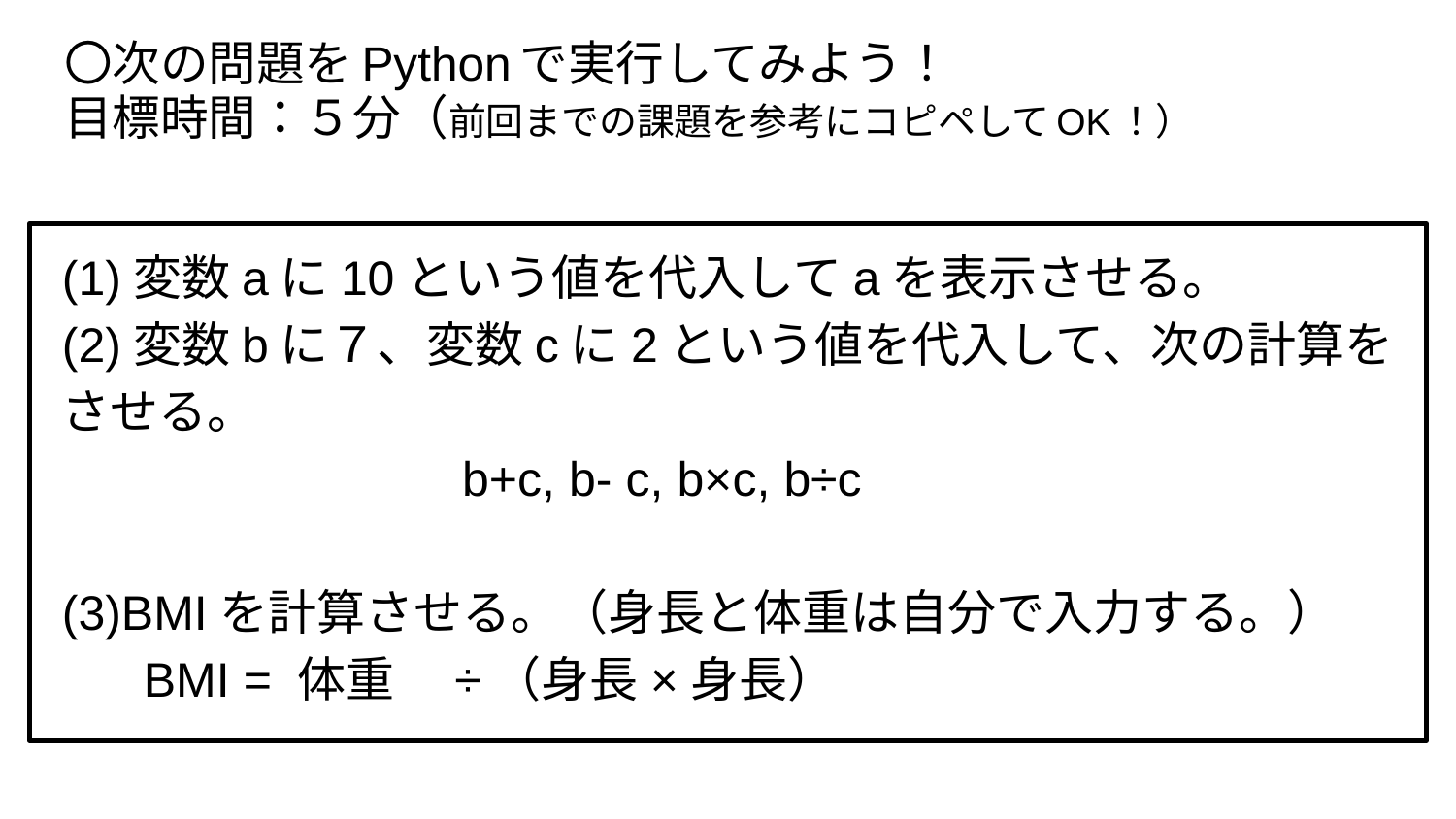

# 〇次の問題をPythonで実行してみよう！ 目標時間：５分（前回までの課題を参考にコピペしてOK！）
(1)変数aに10という値を代入してaを表示させる。
(2)変数bに７、変数cに2という値を代入して、次の計算をさせる。
　　　　　　　　b+c, b- c, b×c, b÷c

(3)BMIを計算させる。（身長と体重は自分で入力する。）
      BMI = 体重　÷（身長×身長）